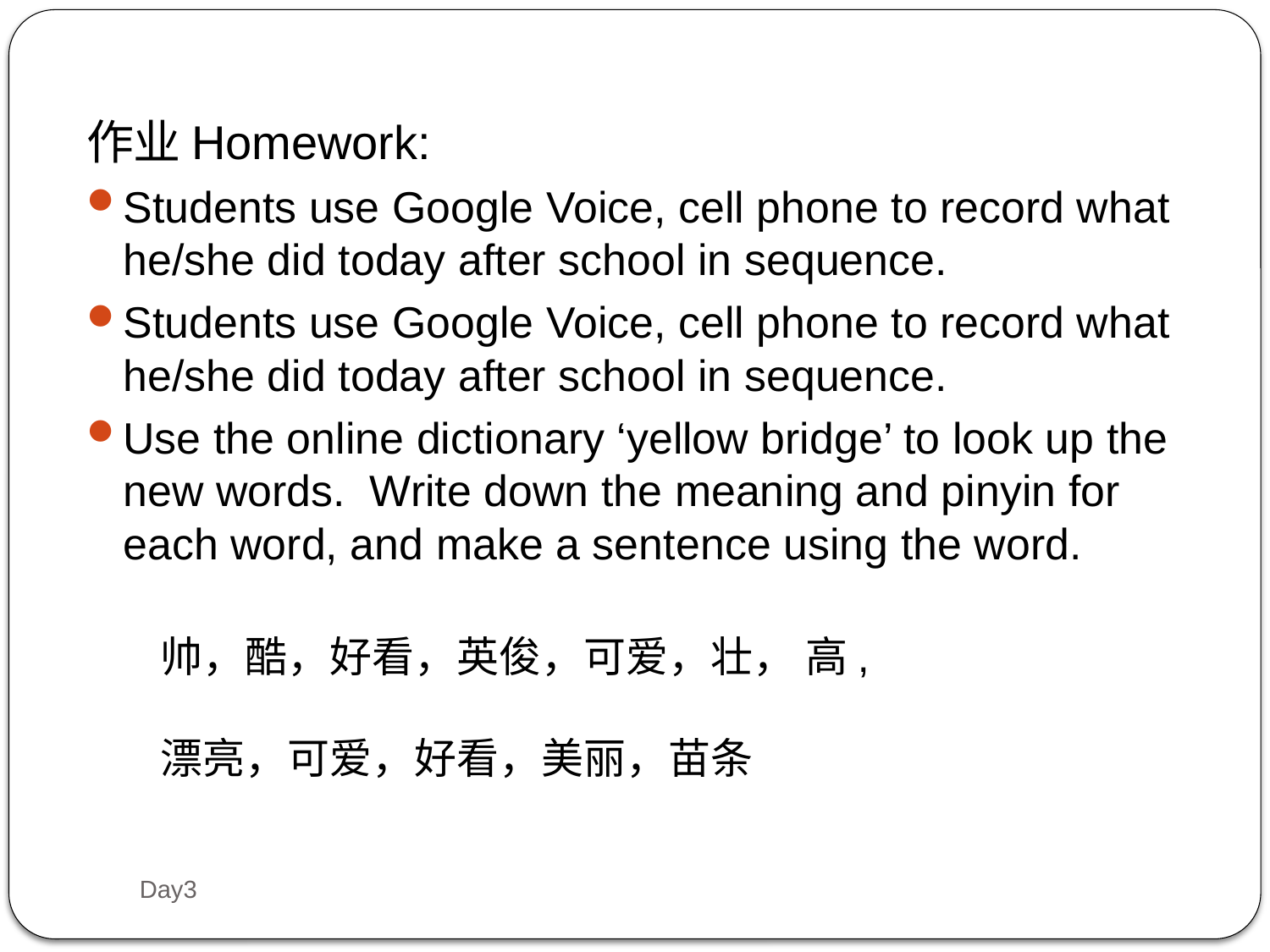

作业Homework:
Students use Google Voice, cell phone to record what he/she did today after school in sequence.
Students use Google Voice, cell phone to record what he/she did today after school in sequence.
Use the online dictionary ‘yellow bridge’ to look up the new words.  Write down the meaning and pinyin for each word, and make a sentence using the word.

帅，酷，好看，英俊，可爱，壮， 高,

漂亮，可爱，好看，美丽，苗条

Day3